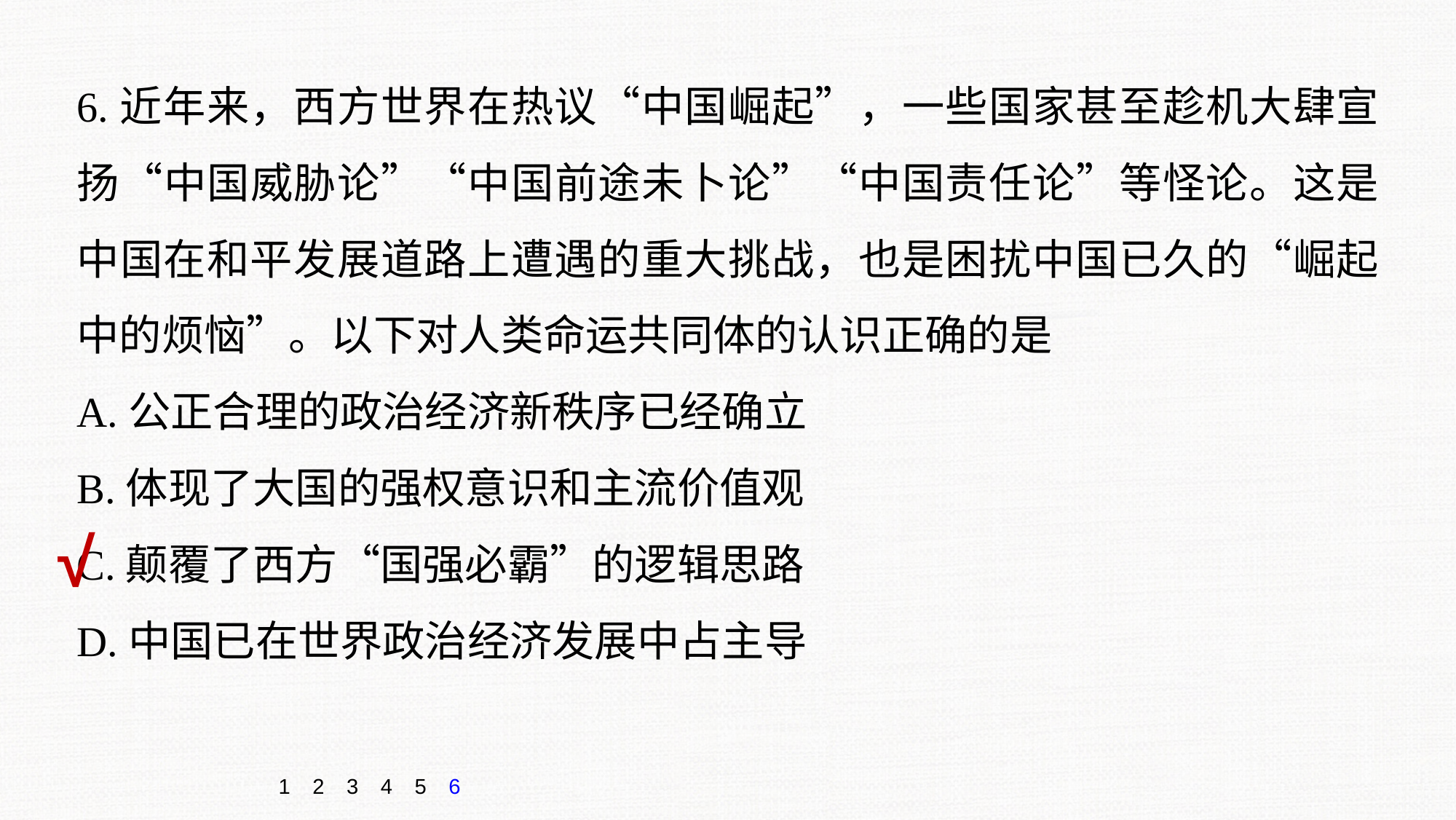

6.近年来，西方世界在热议“中国崛起”，一些国家甚至趁机大肆宣扬“中国威胁论”“中国前途未卜论”“中国责任论”等怪论。这是中国在和平发展道路上遭遇的重大挑战，也是困扰中国已久的“崛起中的烦恼”。以下对人类命运共同体的认识正确的是
A.公正合理的政治经济新秩序已经确立
B.体现了大国的强权意识和主流价值观
C.颠覆了西方“国强必霸”的逻辑思路
D.中国已在世界政治经济发展中占主导
√
1
2
3
4
5
6